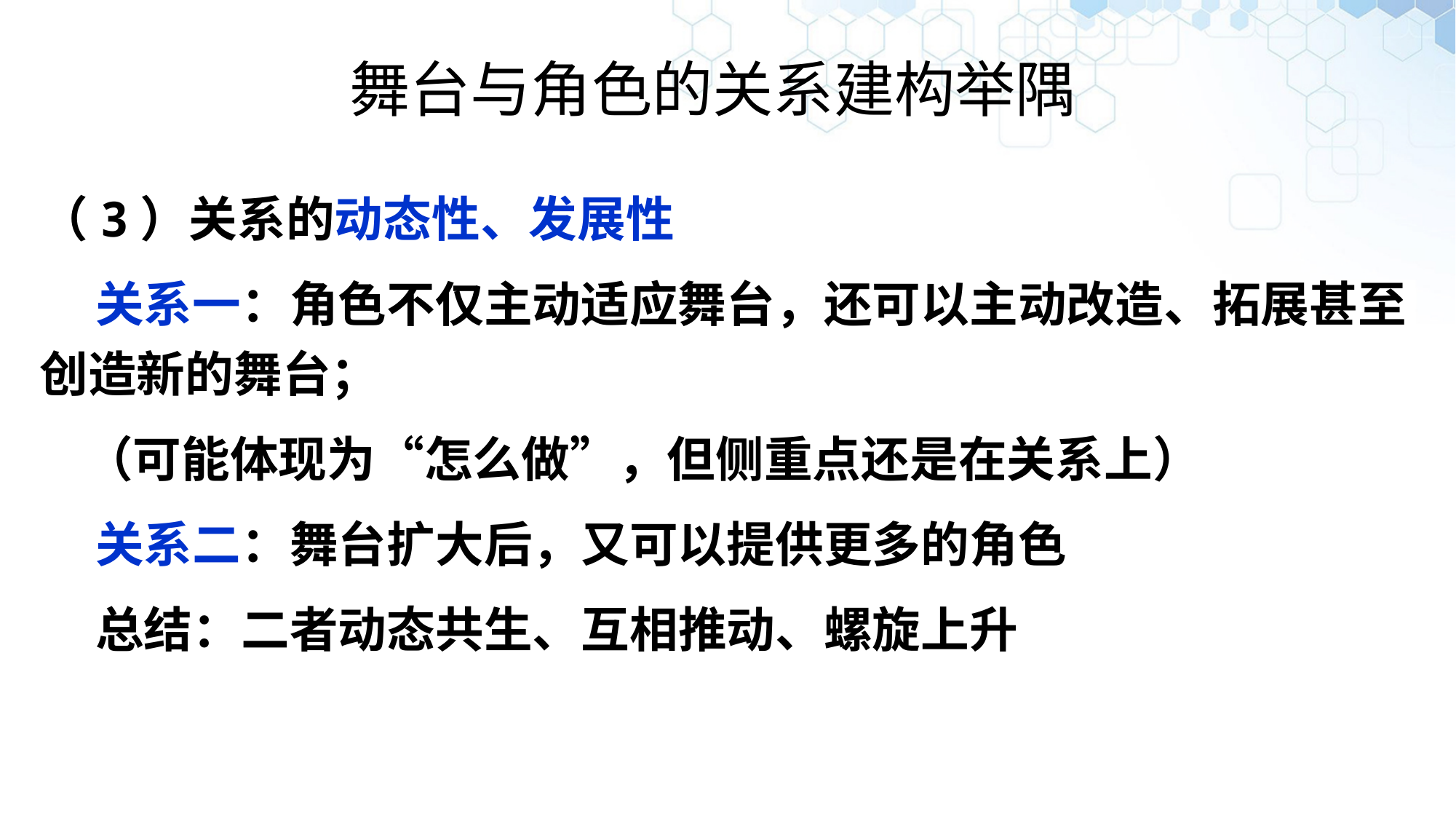

舞台与角色的关系建构举隅
#
（3）关系的动态性、发展性
    关系一：角色不仅主动适应舞台，还可以主动改造、拓展甚至创造新的舞台；
   （可能体现为“怎么做”，但侧重点还是在关系上）
    关系二：舞台扩大后，又可以提供更多的角色
    总结：二者动态共生、互相推动、螺旋上升